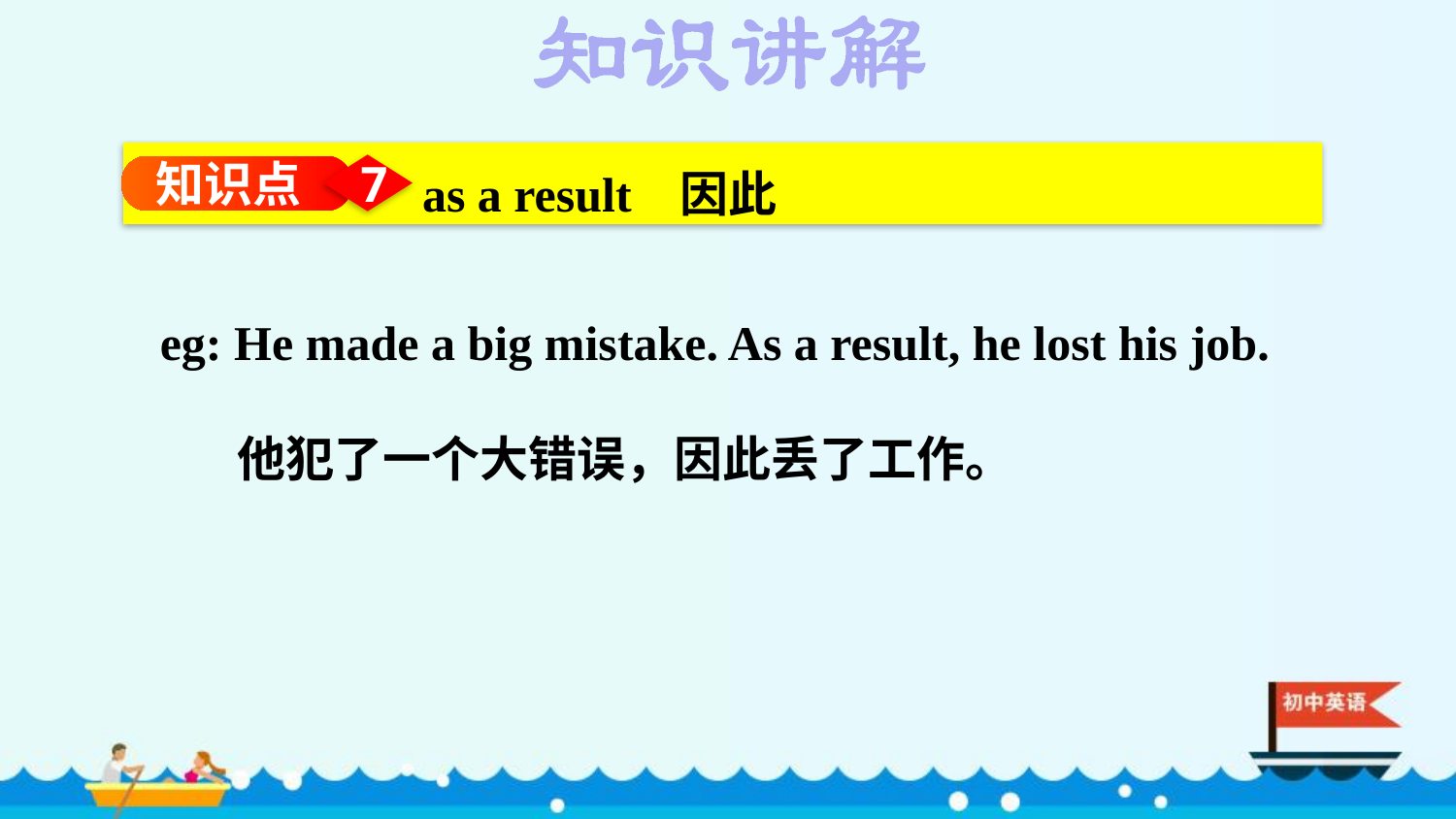

as a result   因此

知识点
7

eg: He made a big mistake. As a result, he lost his job.
      他犯了一个大错误，因此丢了工作。